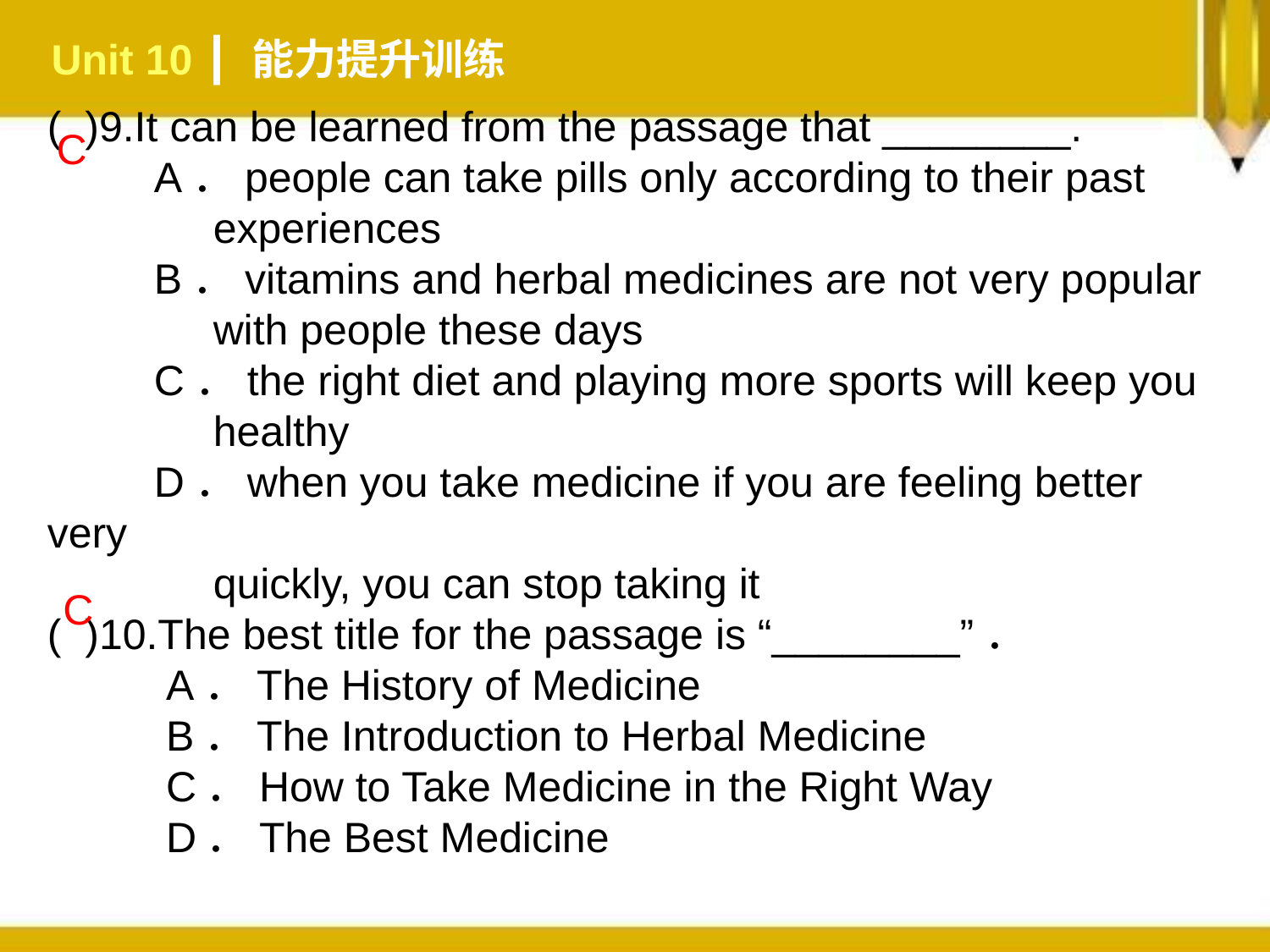

Unit 10 ┃ 能力提升训练
C
(  )9.It can be learned from the passage that ________.
         A．people can take pills only according to their past
              experiences
         B．vitamins and herbal medicines are not very popular
              with people these days
         C．the right diet and playing more sports will keep you
              healthy
         D．when you take medicine if you are feeling better very
              quickly, you can stop taking it
(  )10.The best title for the passage is “________”．
          A．The History of Medicine
          B．The Introduction to Herbal Medicine
          C．How to Take Medicine in the Right Way
          D．The Best Medicine

C